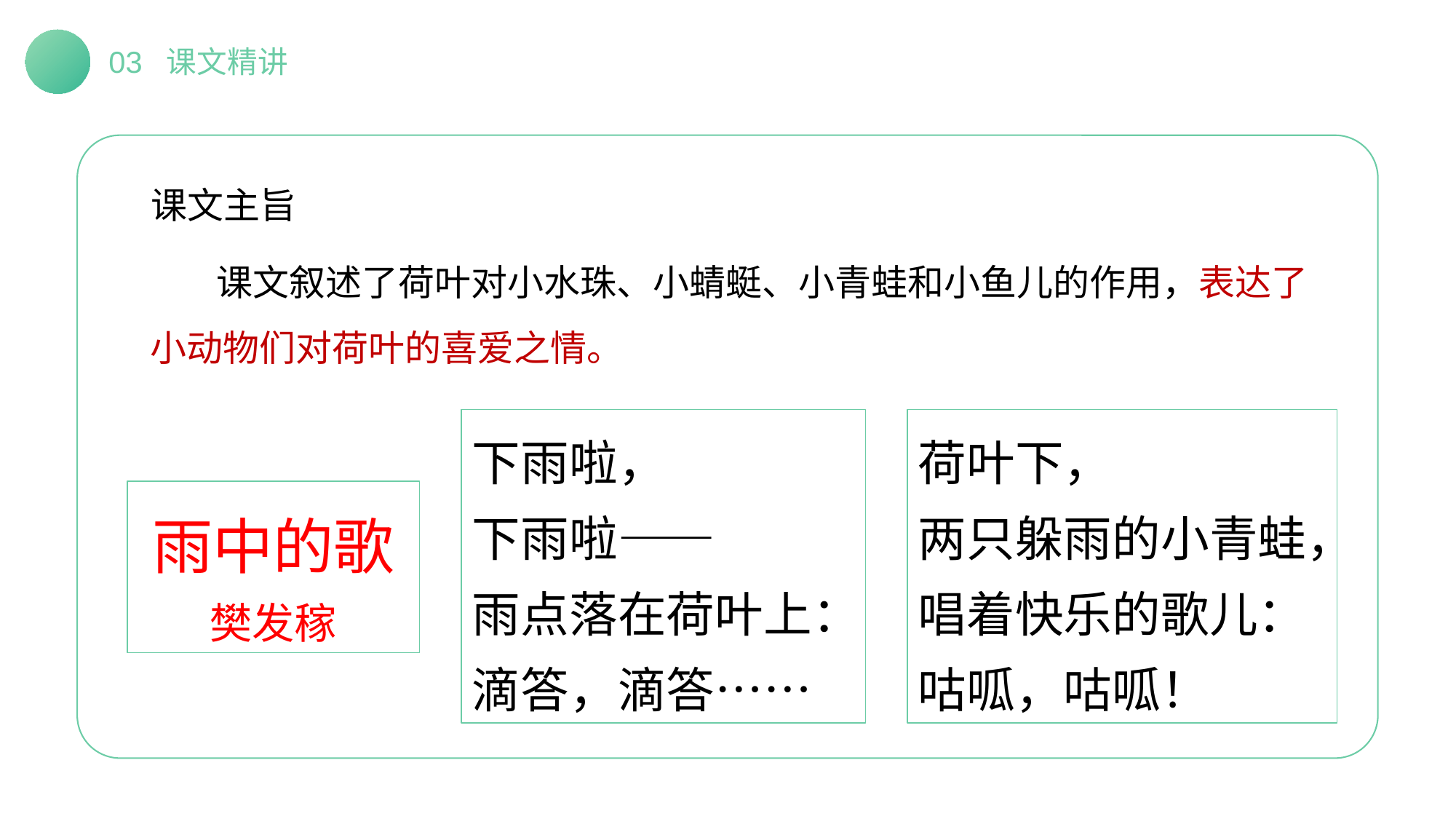

03  课文精讲

课文主旨
       课文叙述了荷叶对小水珠、小蜻蜓、小青蛙和小鱼儿的作用，表达了小动物们对荷叶的喜爱之情。
下雨啦，
下雨啦——
雨点落在荷叶上：
滴答，滴答……
荷叶下，
两只躲雨的小青蛙，
唱着快乐的歌儿：
咕呱，咕呱！
雨中的歌
樊发稼